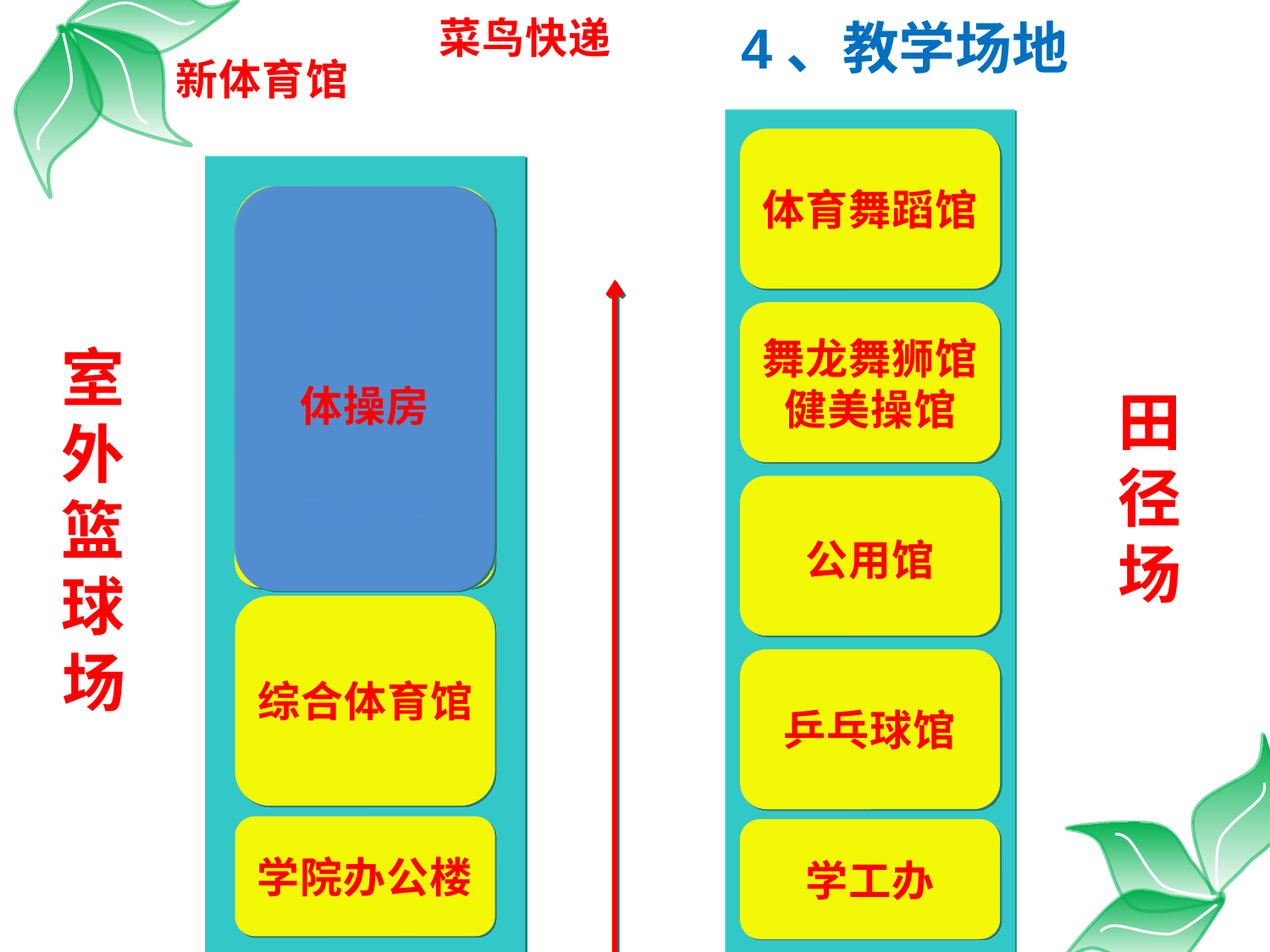

菜鸟快递
4、教学场地
新体育馆

体育舞蹈馆

散打馆

舞龙舞狮馆
健美操馆
室外篮球场
体操房
田径场

武术馆
公用馆

综合体育馆
乒乓球馆

学院办公楼
学工办